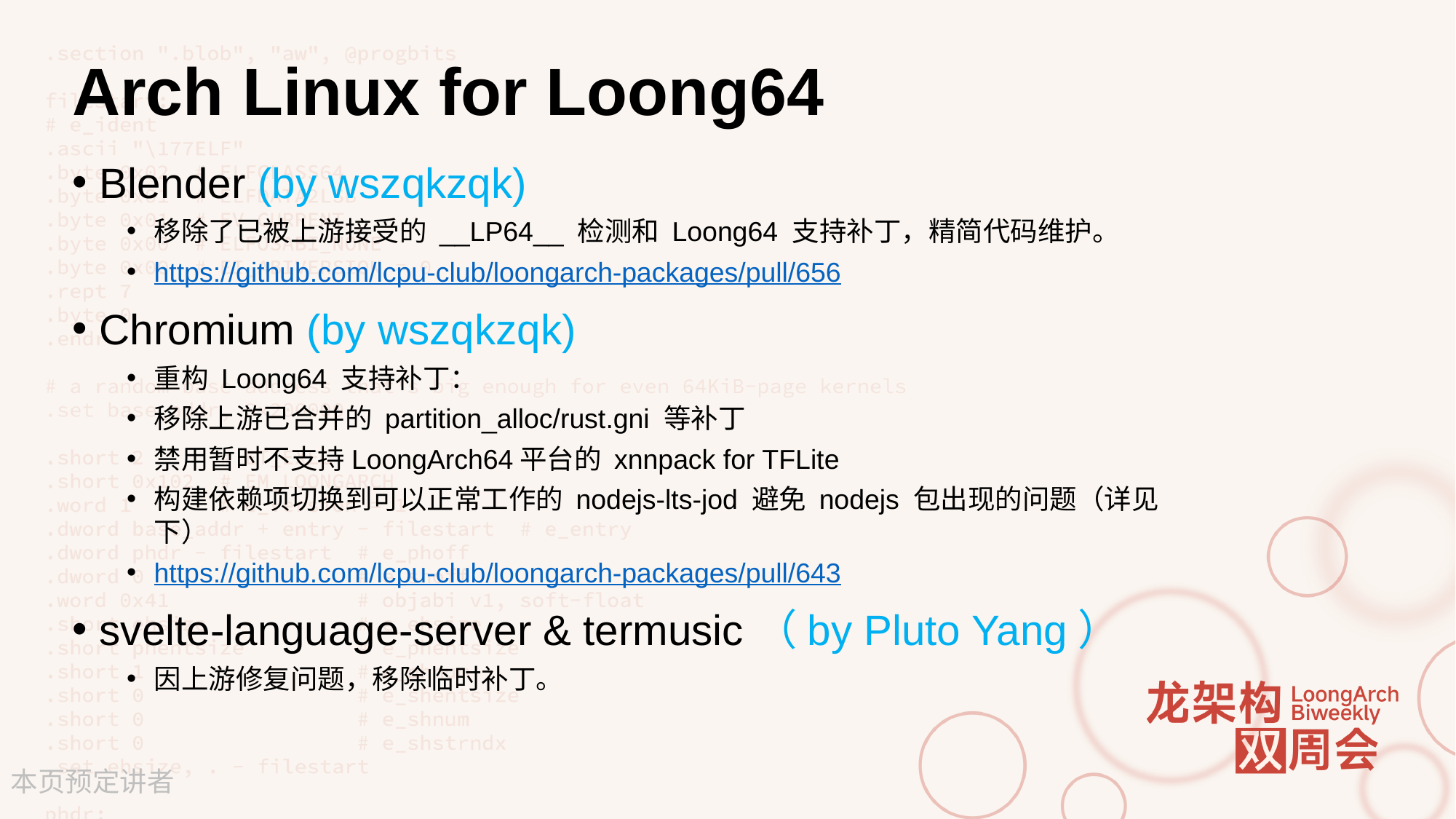

# Arch Linux for Loong64
Blender (by wszqkzqk)
移除了已被上游接受的 __LP64__ 检测和 Loong64 支持补丁，精简代码维护。
https://github.com/lcpu-club/loongarch-packages/pull/656
Chromium (by wszqkzqk)
重构 Loong64 支持补丁：
移除上游已合并的 partition_alloc/rust.gni 等补丁
禁用暂时不支持LoongArch64平台的 xnnpack for TFLite
构建依赖项切换到可以正常工作的 nodejs-lts-jod 避免 nodejs 包出现的问题（详见下）
https://github.com/lcpu-club/loongarch-packages/pull/643
svelte-language-server & termusic（by Pluto Yang）
因上游修复问题，移除临时补丁。